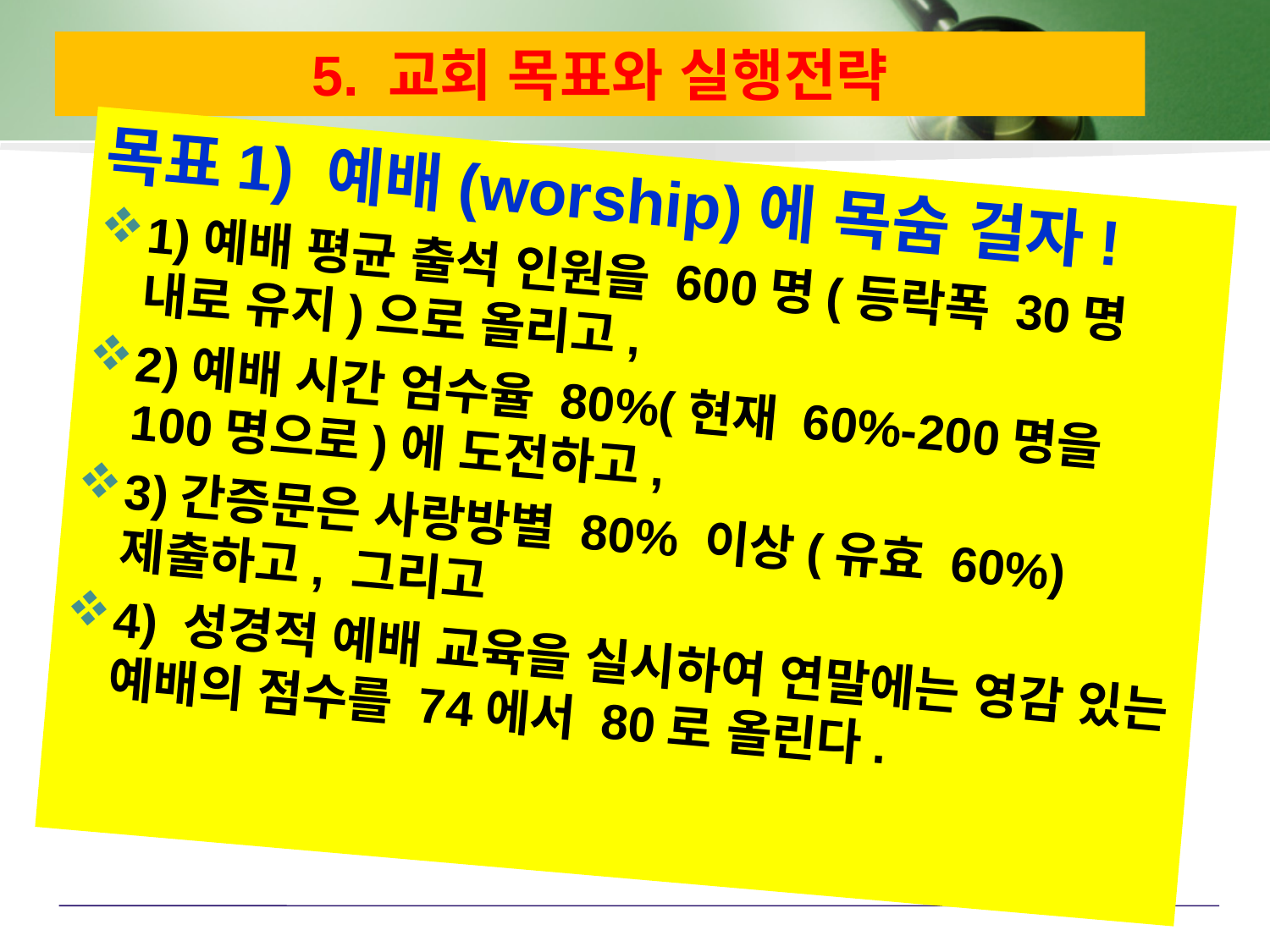

# 5. 교회 목표와 실행전략
목표1) 예배(worship)에 목숨 걸자!
1)예배 평균 출석 인원을 600명(등락폭 30명 내로 유지)으로 올리고,
2)예배 시간 엄수율 80%(현재 60%-200명을 100명으로)에 도전하고,
3)간증문은 사랑방별 80% 이상(유효 60%) 제출하고, 그리고
4) 성경적 예배 교육을 실시하여 연말에는 영감 있는 예배의 점수를 74에서 80로 올린다.